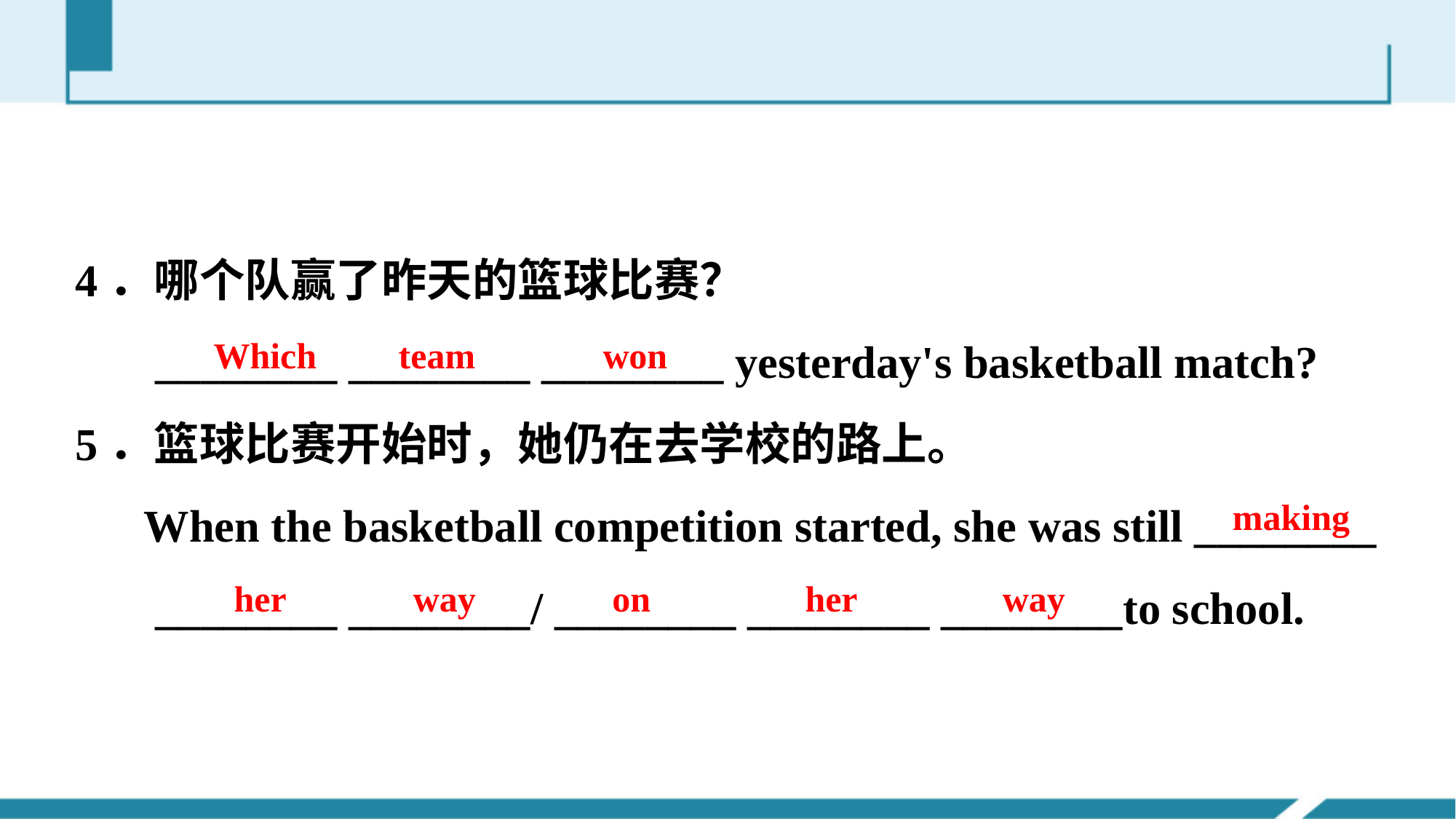

4．哪个队赢了昨天的篮球比赛？
       ________ ________ ________ yesterday's basketball match?
5．篮球比赛开始时，她仍在去学校的路上。
      When the basketball competition started, she was still ________
       ________ ________/ ________ ________ ________to school.
Which         team              won
making
her              way               on                 her                way